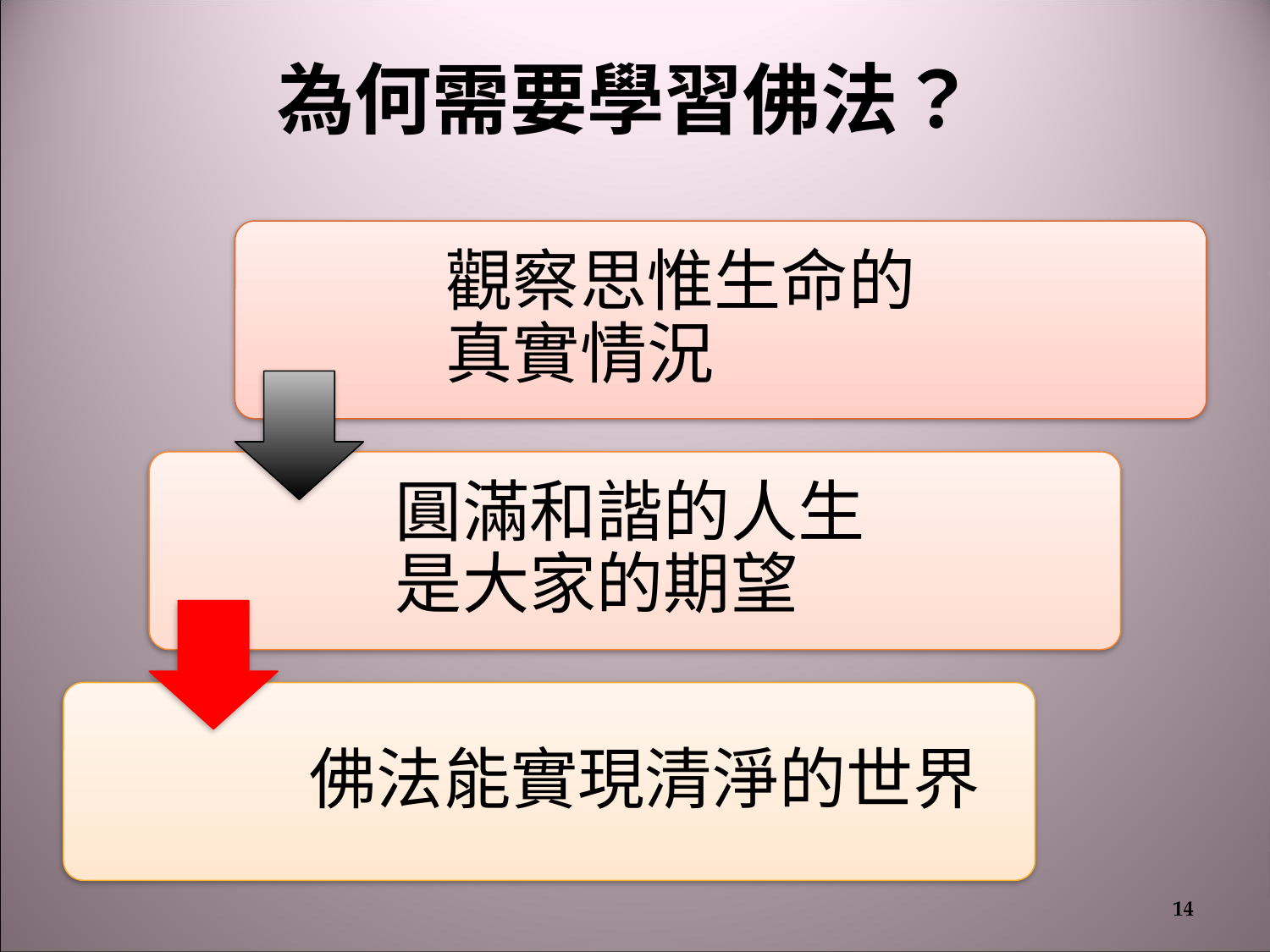

# 為何需要學習佛法？
觀察思惟生命的               真實情況
圓滿和諧的人生           是大家的期望
佛法能實現清淨的世界

14